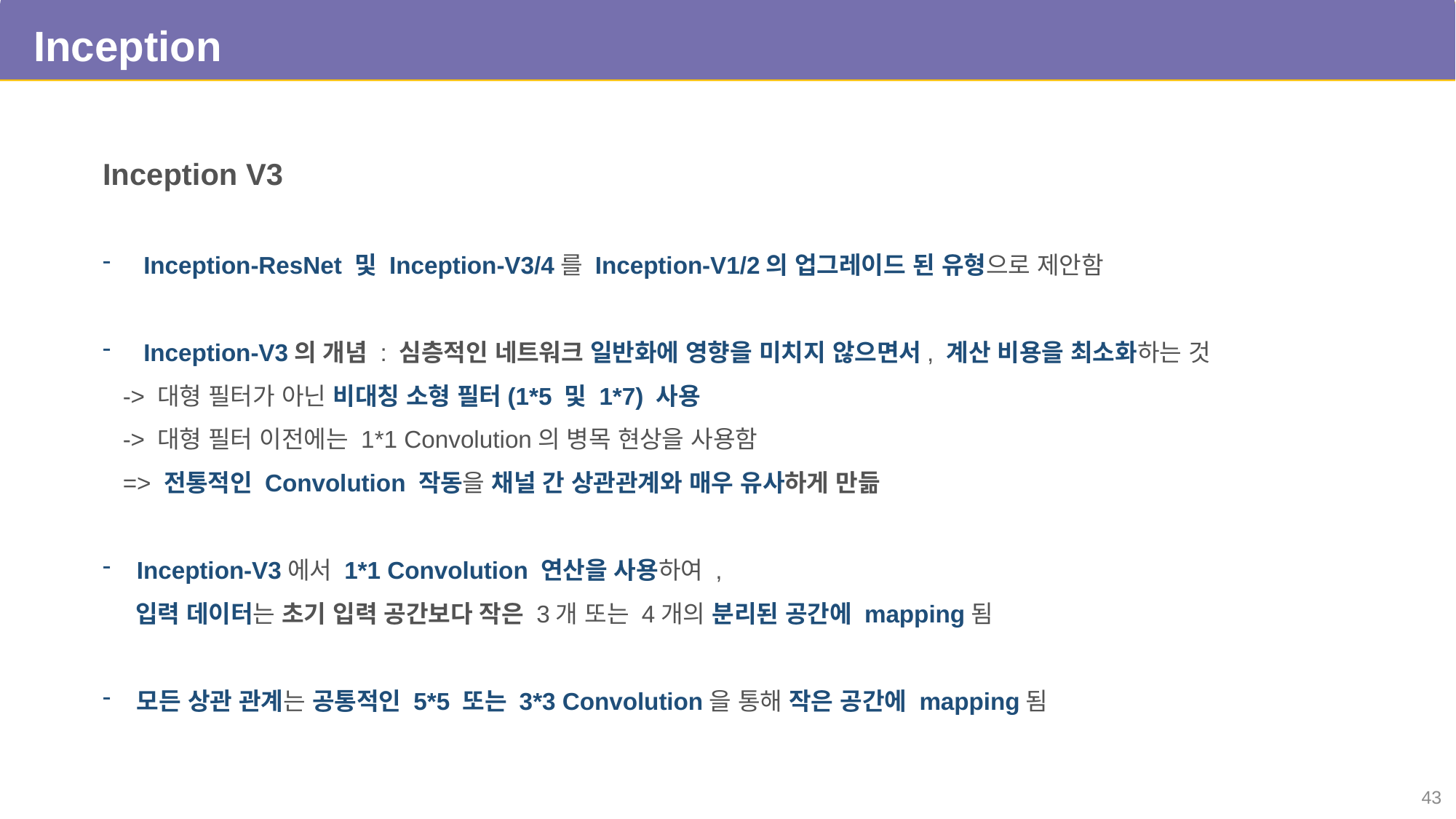

Inception

Inception V3

Inception-ResNet 및 Inception-V3/4를 Inception-V1/2의 업그레이드 된 유형으로 제안함

Inception-V3의 개념 : 심층적인 네트워크 일반화에 영향을 미치지 않으면서, 계산 비용을 최소화하는 것
   -> 대형 필터가 아닌 비대칭 소형 필터(1*5 및 1*7) 사용
   -> 대형 필터 이전에는 1*1 Convolution의 병목 현상을 사용함
   => 전통적인 Convolution 작동을 채널 간 상관관계와 매우 유사하게 만듦

Inception-V3에서 1*1 Convolution 연산을 사용하여 ,
    입력 데이터는 초기 입력 공간보다 작은 3개 또는 4개의 분리된 공간에 mapping됨

모든 상관 관계는 공통적인 5*5 또는 3*3 Convolution을 통해 작은 공간에 mapping됨

43